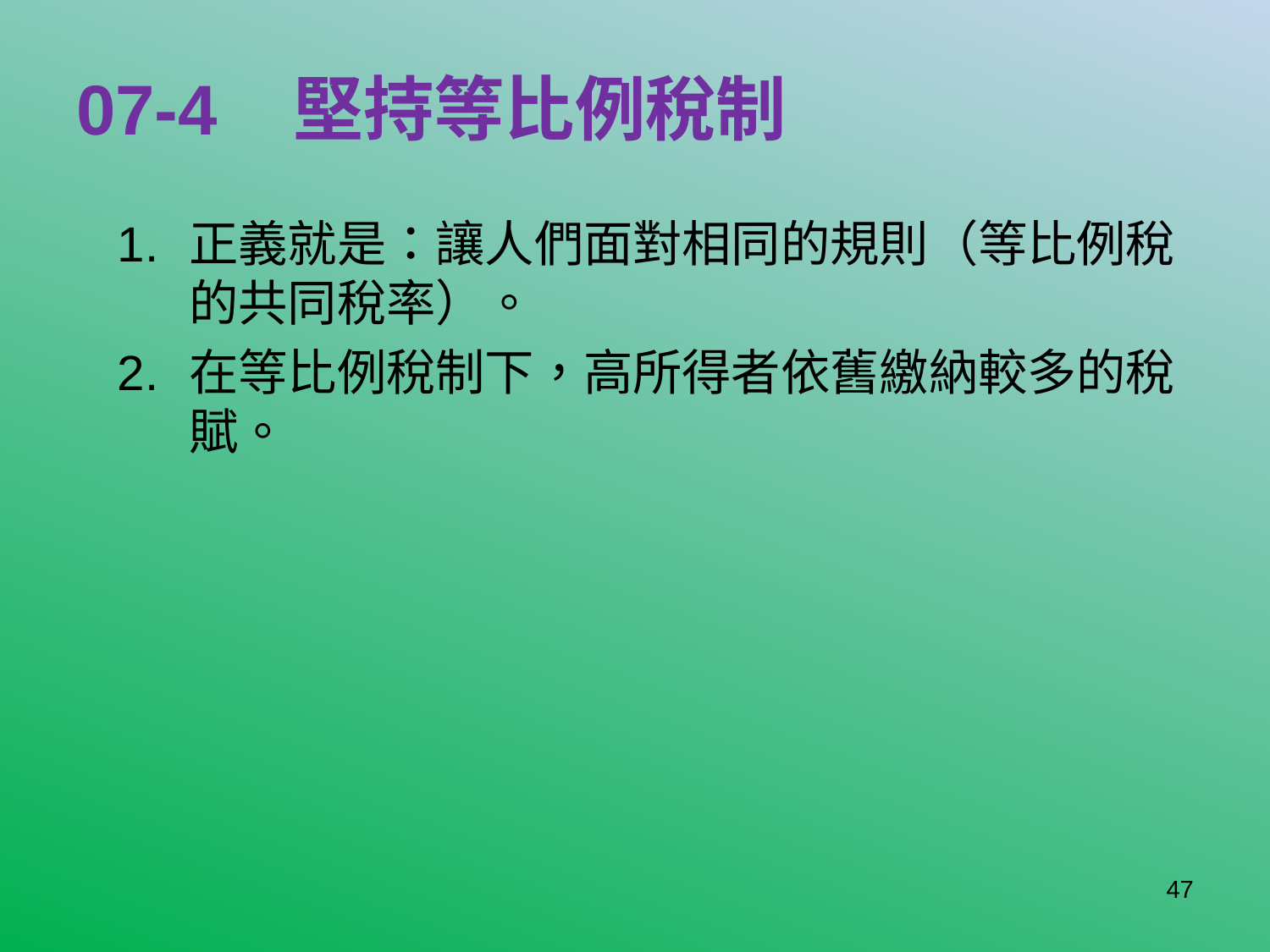

# 07-4   堅持等比例稅制
正義就是：讓人們面對相同的規則（等比例稅的共同稅率）。
在等比例稅制下，高所得者依舊繳納較多的稅賦。
47